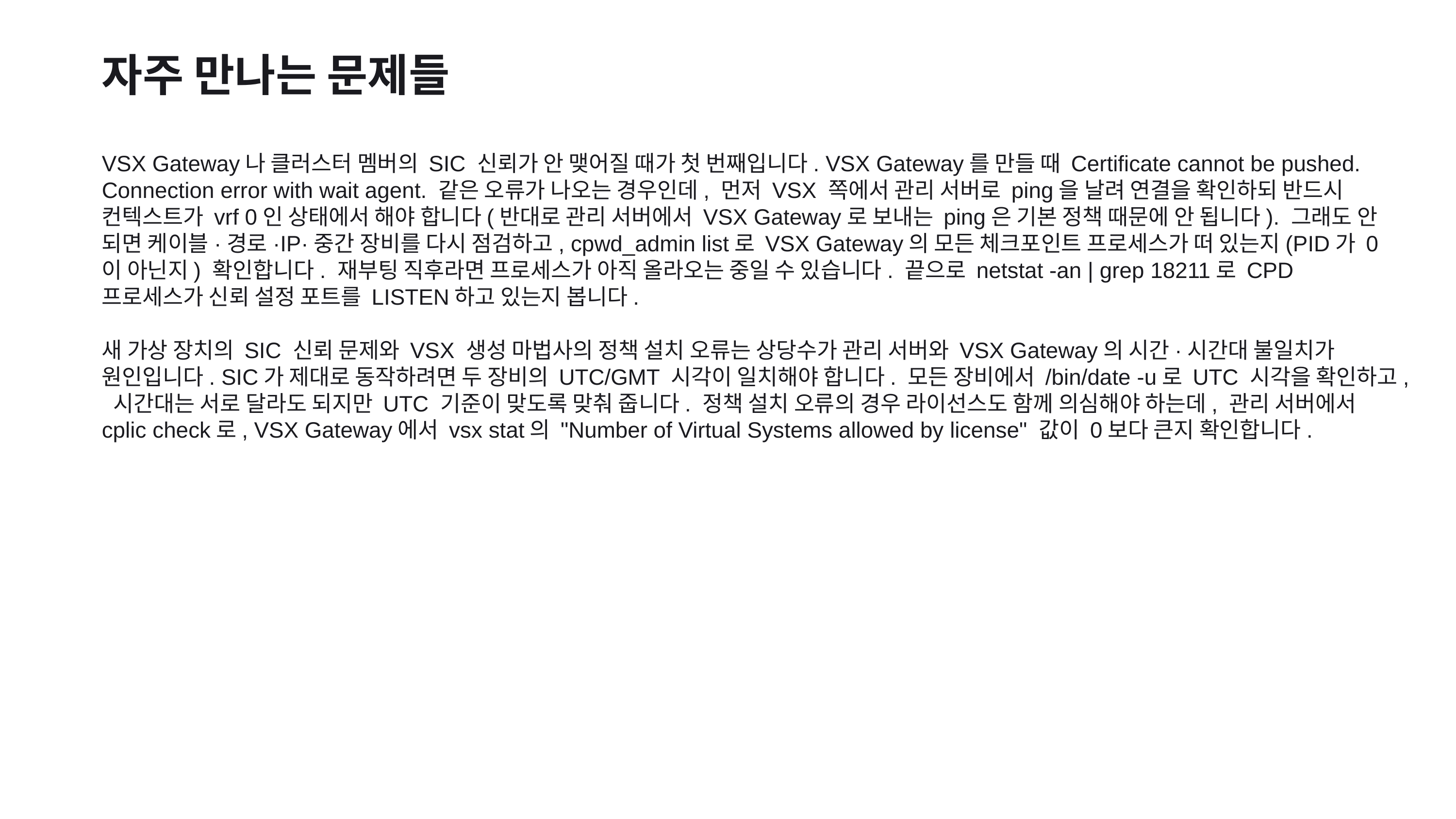

자주 만나는 문제들
VSX Gateway나 클러스터 멤버의 SIC 신뢰가 안 맺어질 때가 첫 번째입니다. VSX Gateway를 만들 때 Certificate cannot be pushed. Connection error with wait agent. 같은 오류가 나오는 경우인데, 먼저 VSX 쪽에서 관리 서버로 ping을 날려 연결을 확인하되 반드시 컨텍스트가 vrf 0인 상태에서 해야 합니다(반대로 관리 서버에서 VSX Gateway로 보내는 ping은 기본 정책 때문에 안 됩니다). 그래도 안 되면 케이블·경로·IP·중간 장비를 다시 점검하고, cpwd_admin list로 VSX Gateway의 모든 체크포인트 프로세스가 떠 있는지(PID가 0이 아닌지) 확인합니다. 재부팅 직후라면 프로세스가 아직 올라오는 중일 수 있습니다. 끝으로 netstat -an | grep 18211로 CPD 프로세스가 신뢰 설정 포트를 LISTEN하고 있는지 봅니다.

새 가상 장치의 SIC 신뢰 문제와 VSX 생성 마법사의 정책 설치 오류는 상당수가 관리 서버와 VSX Gateway의 시간·시간대 불일치가 원인입니다. SIC가 제대로 동작하려면 두 장비의 UTC/GMT 시각이 일치해야 합니다. 모든 장비에서 /bin/date -u로 UTC 시각을 확인하고, 시간대는 서로 달라도 되지만 UTC 기준이 맞도록 맞춰 줍니다. 정책 설치 오류의 경우 라이선스도 함께 의심해야 하는데, 관리 서버에서 cplic check로, VSX Gateway에서 vsx stat의 "Number of Virtual Systems allowed by license" 값이 0보다 큰지 확인합니다.